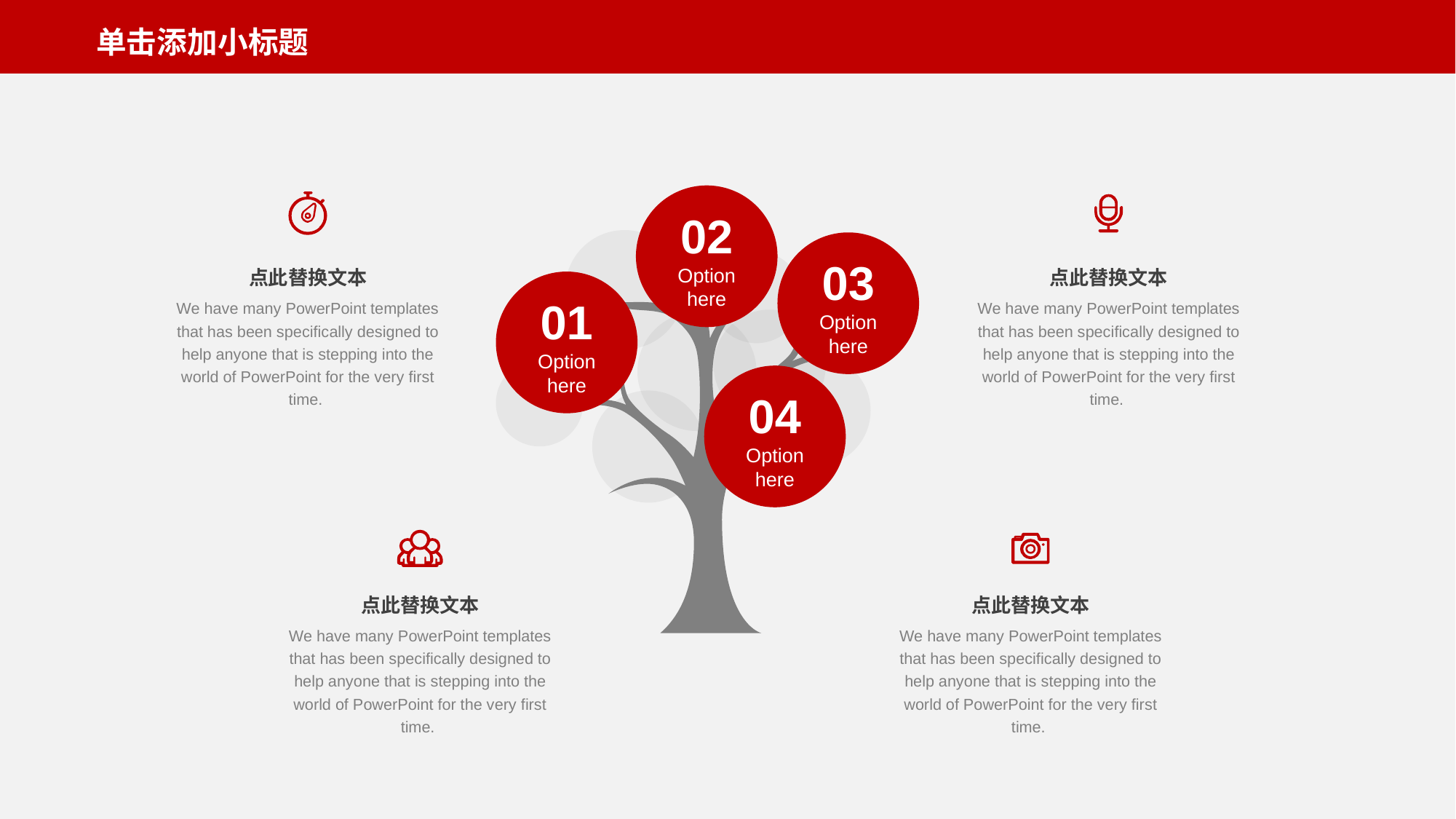

单击添加小标题
02
Option here

03
Option here

点此替换文本
We have many PowerPoint templates that has been specifically designed to help anyone that is stepping into the world of PowerPoint for the very first time.
点此替换文本
We have many PowerPoint templates that has been specifically designed to help anyone that is stepping into the world of PowerPoint for the very first time.
01
Option here

04
Option here

点此替换文本
We have many PowerPoint templates that has been specifically designed to help anyone that is stepping into the world of PowerPoint for the very first time.
点此替换文本
We have many PowerPoint templates that has been specifically designed to help anyone that is stepping into the world of PowerPoint for the very first time.